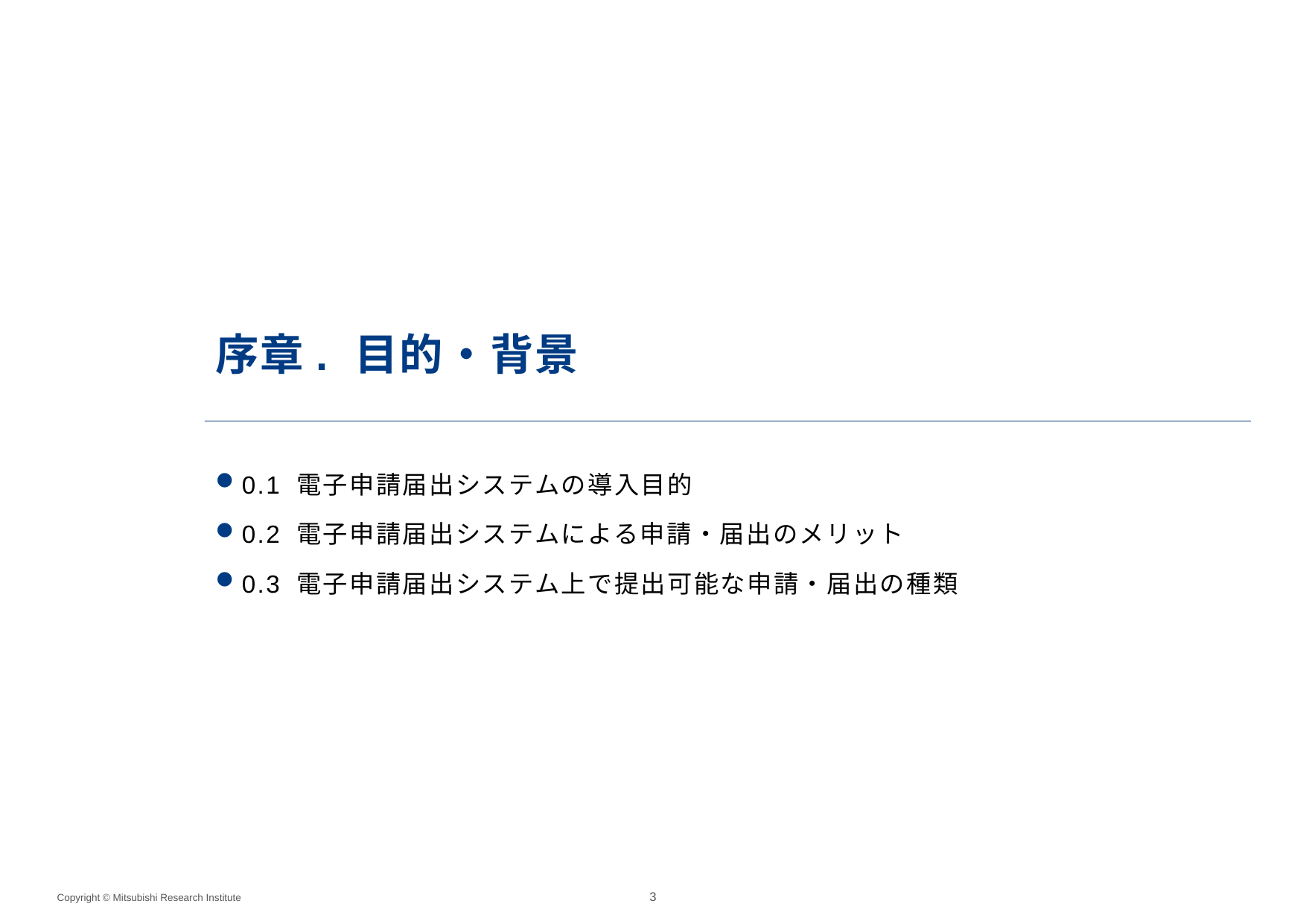

# 序章. 目的・背景
0.1 電子申請届出システムの導入目的
0.2 電子申請届出システムによる申請・届出のメリット
0.3 電子申請届出システム上で提出可能な申請・届出の種類